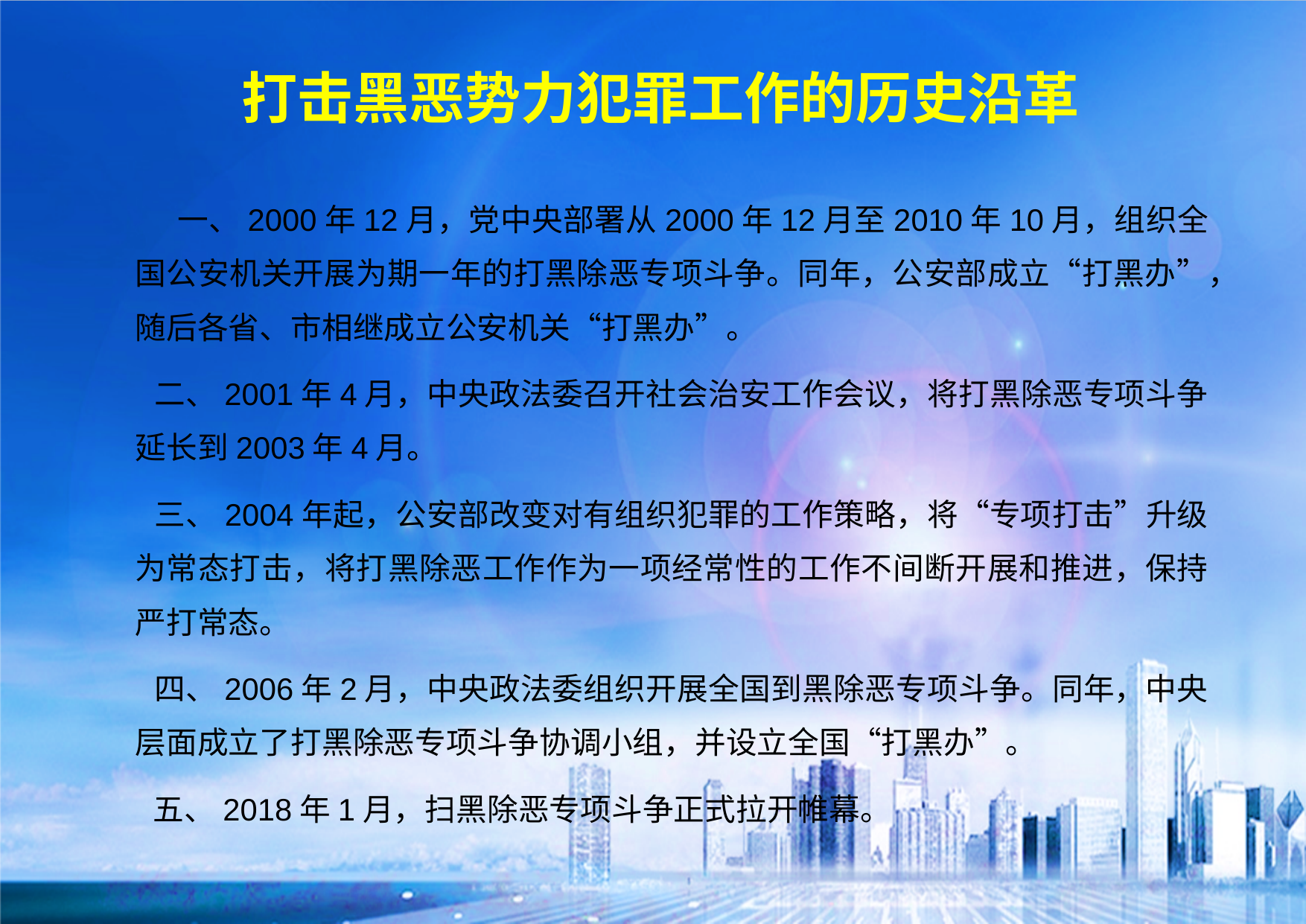

# 打击黑恶势力犯罪工作的历史沿革
         一、2000年12月，党中央部署从2000年12月至2010年10月，组织全国公安机关开展为期一年的打黑除恶专项斗争。同年，公安部成立“打黑办”，随后各省、市相继成立公安机关“打黑办”。
      二、2001年4月，中央政法委召开社会治安工作会议，将打黑除恶专项斗争延长到2003年4月。
      三、2004年起，公安部改变对有组织犯罪的工作策略，将“专项打击”升级为常态打击，将打黑除恶工作作为一项经常性的工作不间断开展和推进，保持严打常态。
      四、2006年2月，中央政法委组织开展全国到黑除恶专项斗争。同年，中央层面成立了打黑除恶专项斗争协调小组，并设立全国“打黑办”。
      五、2018年1月，扫黑除恶专项斗争正式拉开帷幕。